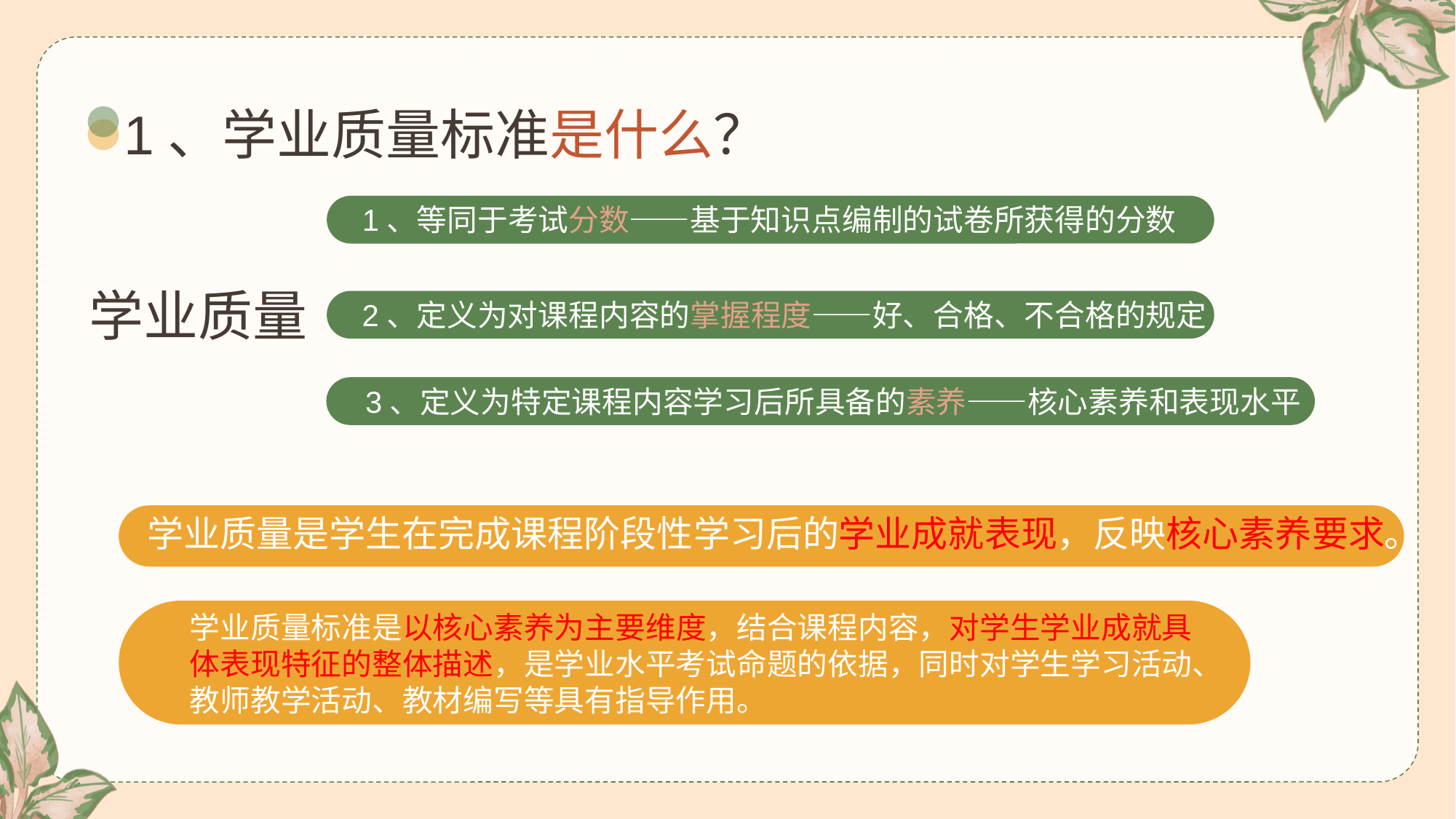

1、学业质量标准是什么？

1、等同于考试分数——基于知识点编制的试卷所获得的分数

学业质量
2、定义为对课程内容的掌握程度——好、合格、不合格的规定

3、定义为特定课程内容学习后所具备的素养——核心素养和表现水平

学业质量是学生在完成课程阶段性学习后的学业成就表现，反映核心素养要求。

学业质量标准是以核心素养为主要维度，结合课程内容，对学生学业成就具体表现特征的整体描述，是学业水平考试命题的依据，同时对学生学习活动、教师教学活动、教材编写等具有指导作用。